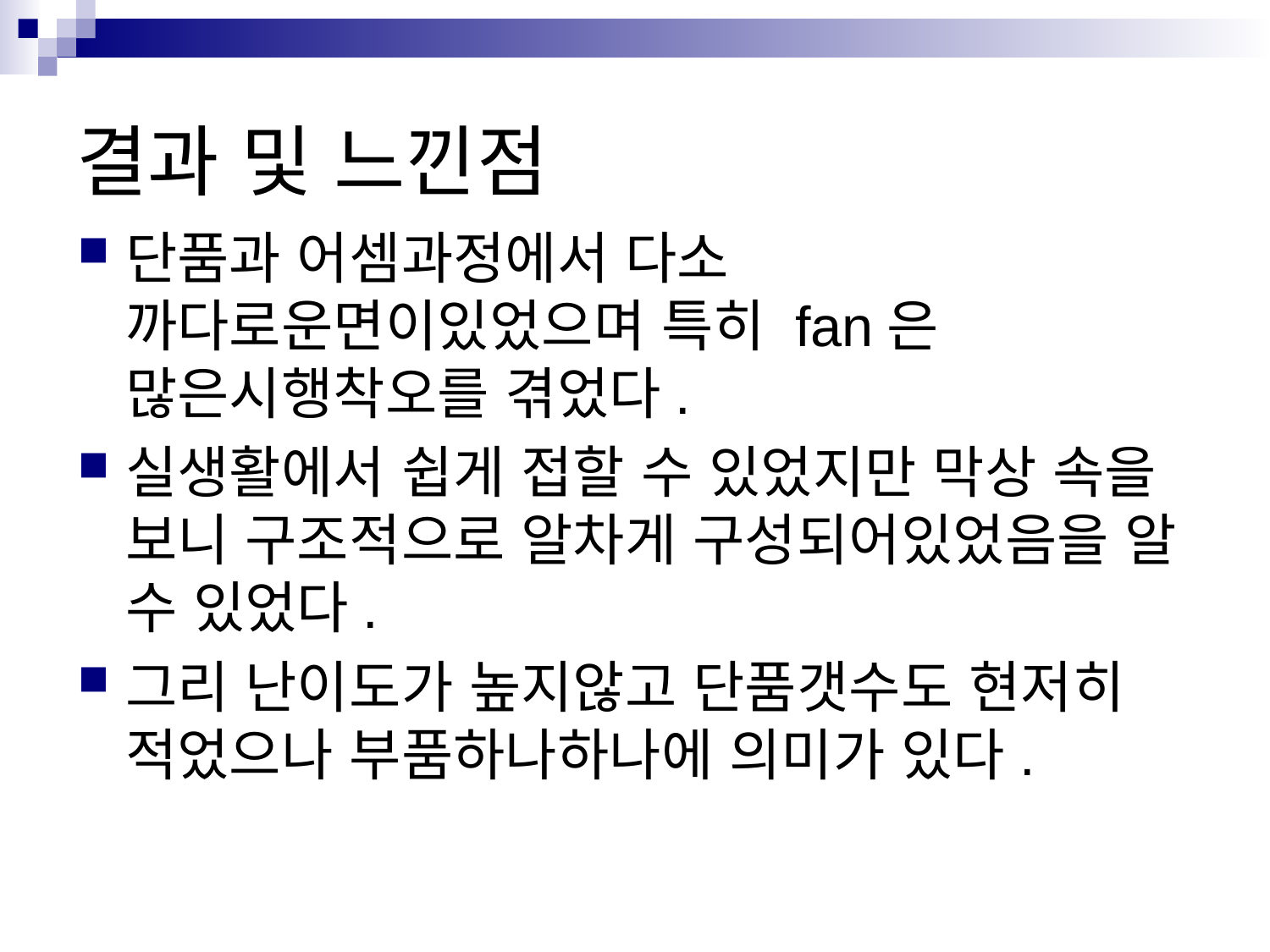

# 결과 및 느낀점
단품과 어셈과정에서 다소 까다로운면이있었으며 특히 fan은 많은시행착오를 겪었다.
실생활에서 쉽게 접할 수 있었지만 막상 속을 보니 구조적으로 알차게 구성되어있었음을 알 수 있었다.
그리 난이도가 높지않고 단품갯수도 현저히 적었으나 부품하나하나에 의미가 있다.